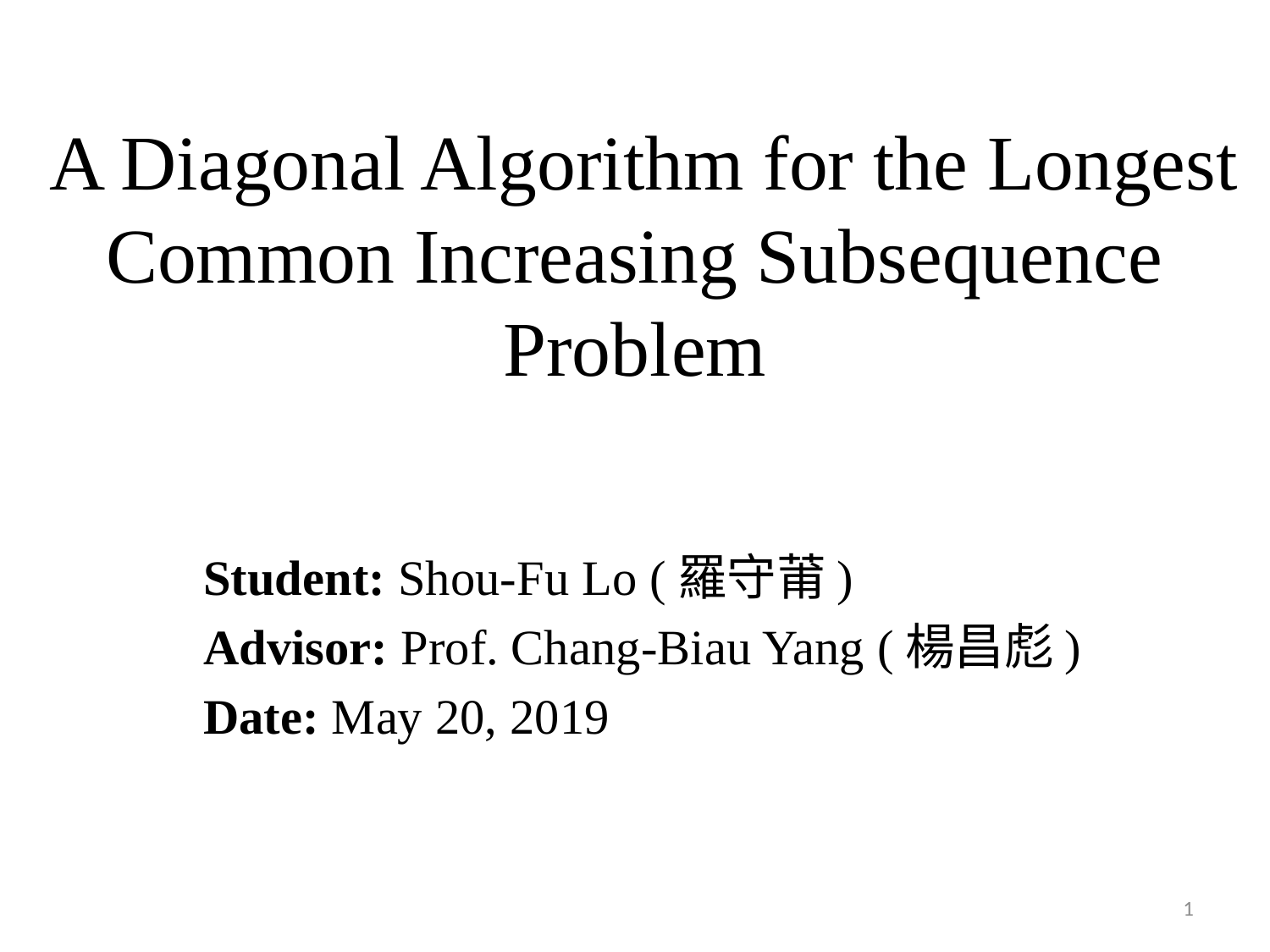

# A Diagonal Algorithm for the Longest Common Increasing Subsequence Problem
Student: Shou-Fu Lo (羅守莆)
Advisor: Prof. Chang-Biau Yang (楊昌彪)
Date: May 20, 2019
1